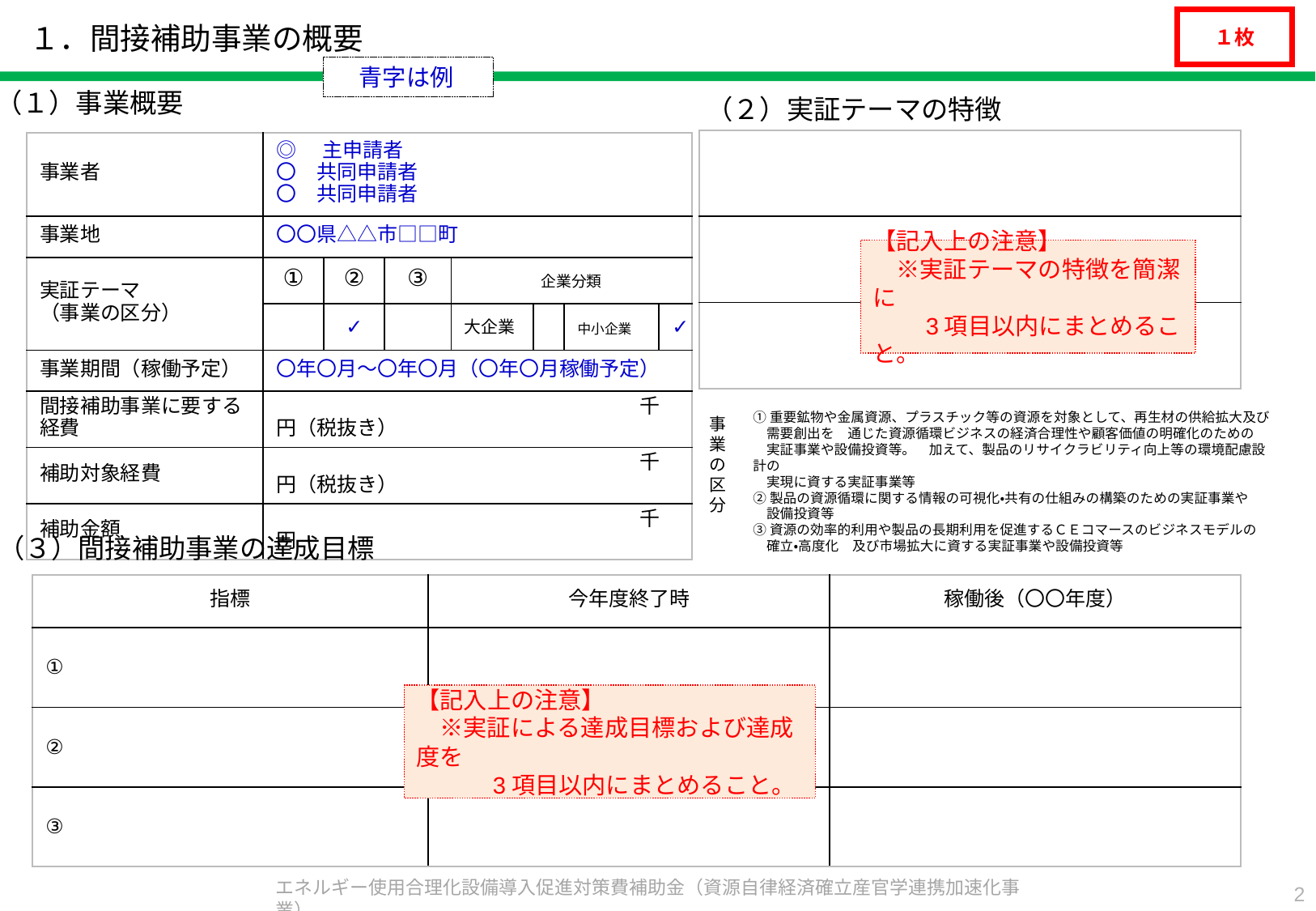

１枚
# １．間接補助事業の概要
青字は例
（１）事業概要
（２）実証テーマの特徴
|  |
| --- |
|  |
|  |
| 事業者 | ◎　主申請者 〇　共同申請者 〇　共同申請者 |  |  |  |  |  |  |
| --- | --- | --- | --- | --- | --- | --- | --- |
| 事業地 | 〇〇県△△市□□町 |  |  |  |  |  |  |
| 実証テーマ （事業の区分） | ① | ② | ③ | 企業分類 |  |  |  |
|  |  | ✓ |  | 大企業 |  | 中小企業 | ✓ |
| 事業期間（稼働予定） | 〇年〇月～〇年〇月（〇年〇月稼働予定） |  |  |  |  |  |  |
| 間接補助事業に要する経費 | 千円（税抜き） |  |  |  |  |  |  |
| 補助対象経費 | 千円（税抜き） |  |  |  |  |  |  |
| 補助金額 | 千円 |  |  |  |  |  |  |
【記入上の注意】
　※実証テーマの特徴を簡潔に
　　3項目以内にまとめること。
①重要鉱物や金属資源、プラスチック等の資源を対象として、再生材の供給拡大及び
　需要創出を　通じた資源循環ビジネスの経済合理性や顧客価値の明確化のための
　実証事業や設備投資等。　加えて、製品のリサイクラビリティ向上等の環境配慮設計の
　実現に資する実証事業等
②製品の資源循環に関する情報の可視化・共有の仕組みの構築のための実証事業や
　設備投資等
③資源の効率的利用や製品の長期利用を促進するＣＥコマースのビジネスモデルの
　確立・高度化　及び市場拡大に資する実証事業や設備投資等

事業の区分

（３）間接補助事業の達成目標
| 指標 | 今年度終了時 | 稼働後（〇〇年度） |
| --- | --- | --- |
| ① |  |  |
| ② |  |  |
| ③ |  |  |
【記入上の注意】
　※実証による達成目標および達成度を
　　　3項目以内にまとめること。
エネルギー使用合理化設備導入促進対策費補助金（資源自律経済確立産官学連携加速化事業）
2